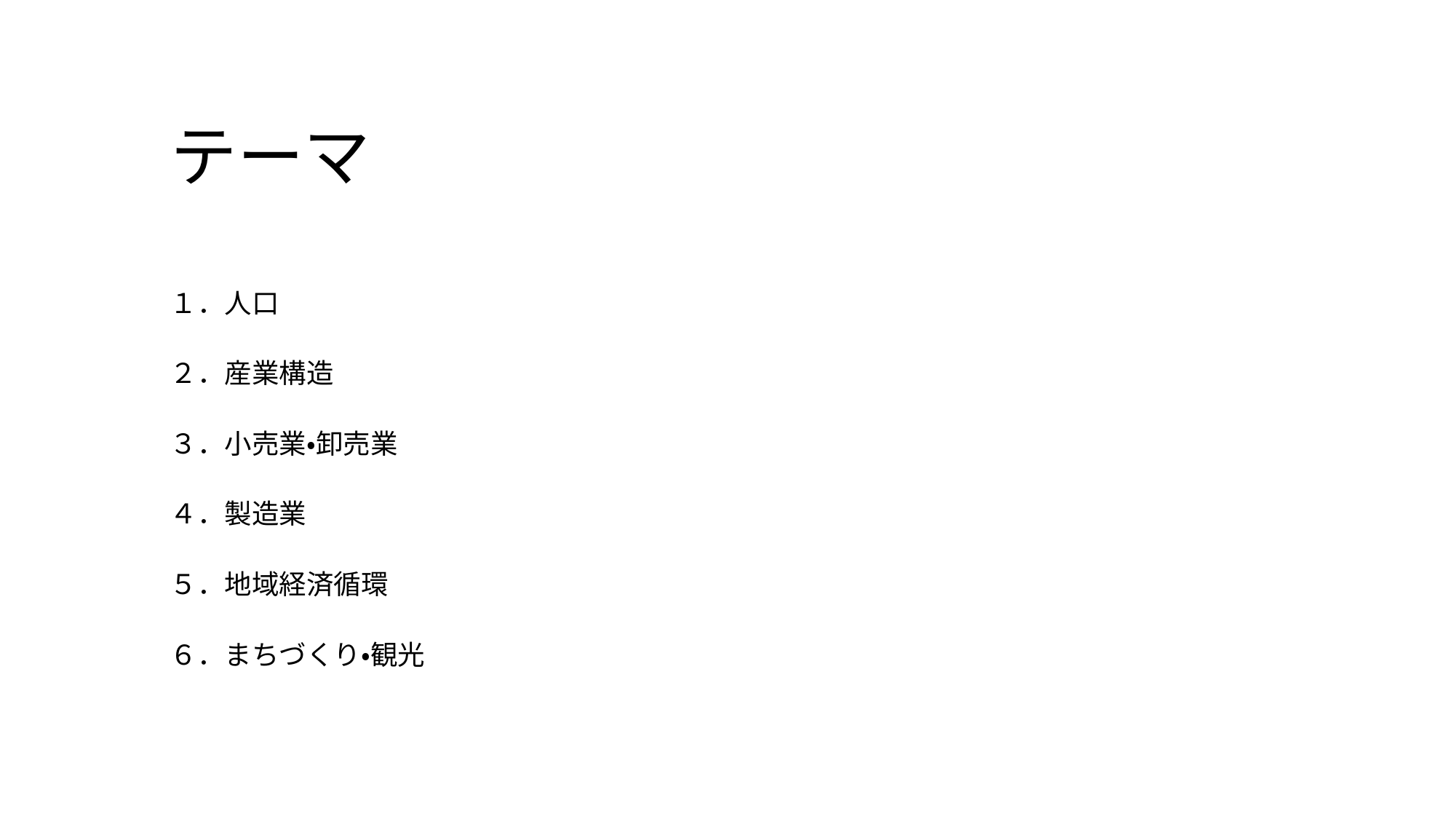

# テーマ
１．人口
２．産業構造
３．小売業・卸売業
４．製造業
５．地域経済循環
６．まちづくり・観光